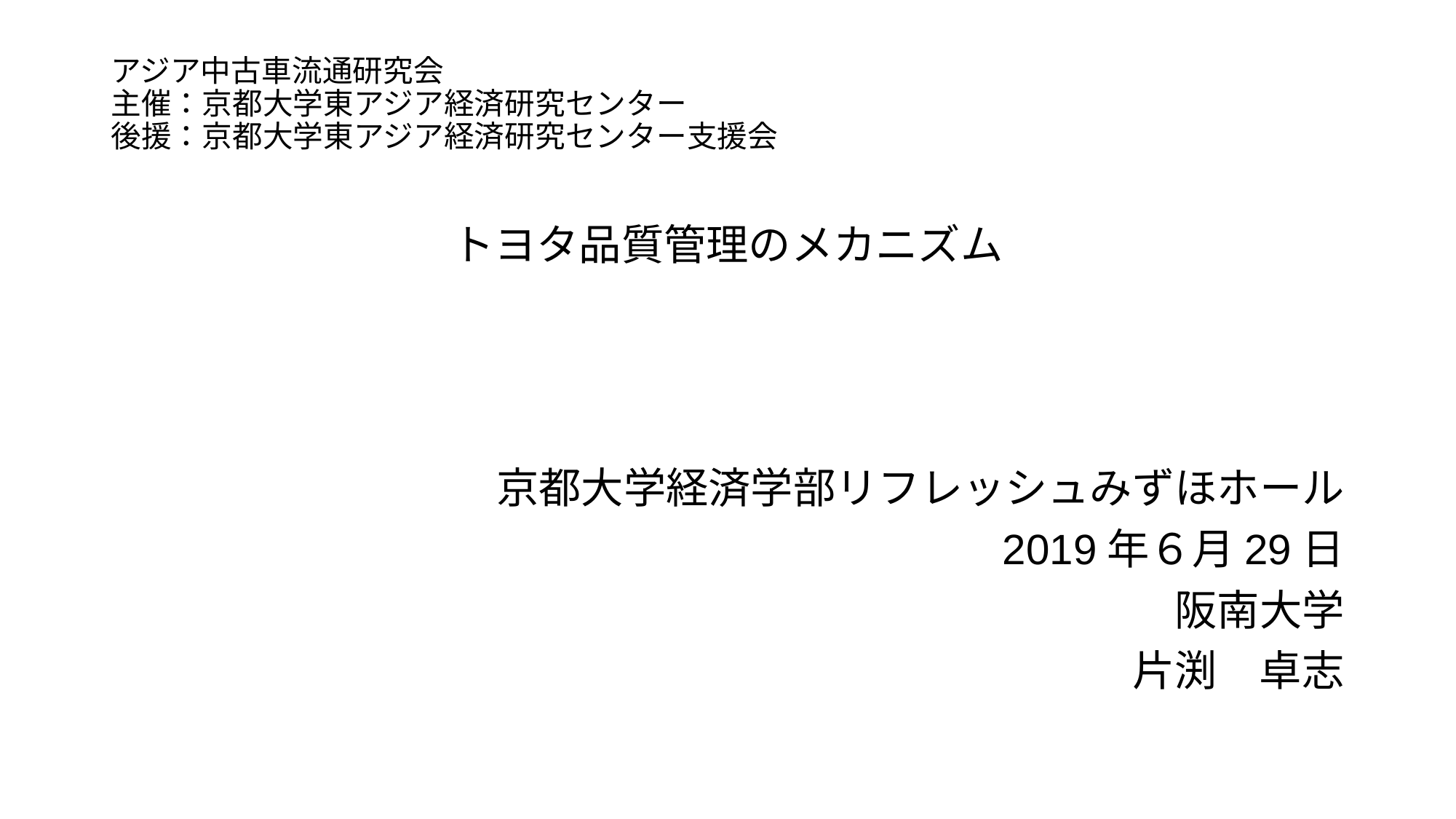

# アジア中古車流通研究会 主催：京都大学東アジア経済研究センター 後援：京都大学東アジア経済研究センター支援会
トヨタ品質管理のメカニズム

京都大学経済学部リフレッシュみずほホール
2019年６月29日
阪南大学
片渕　卓志